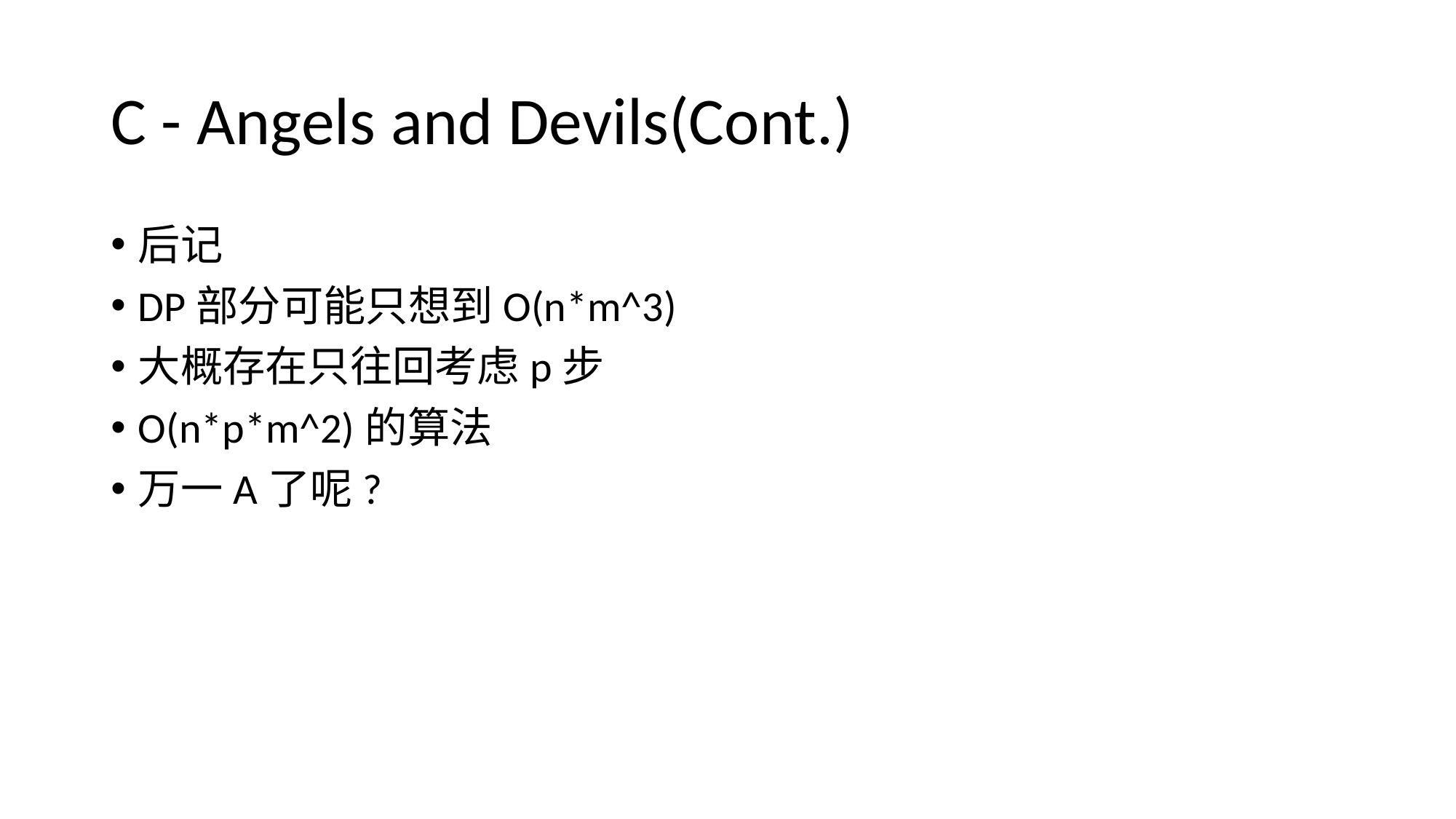

# C - Angels and Devils(Cont.)
后记
DP部分可能只想到O(n*m^3)
大概存在只往回考虑p步
O(n*p*m^2)的算法
万一A了呢?